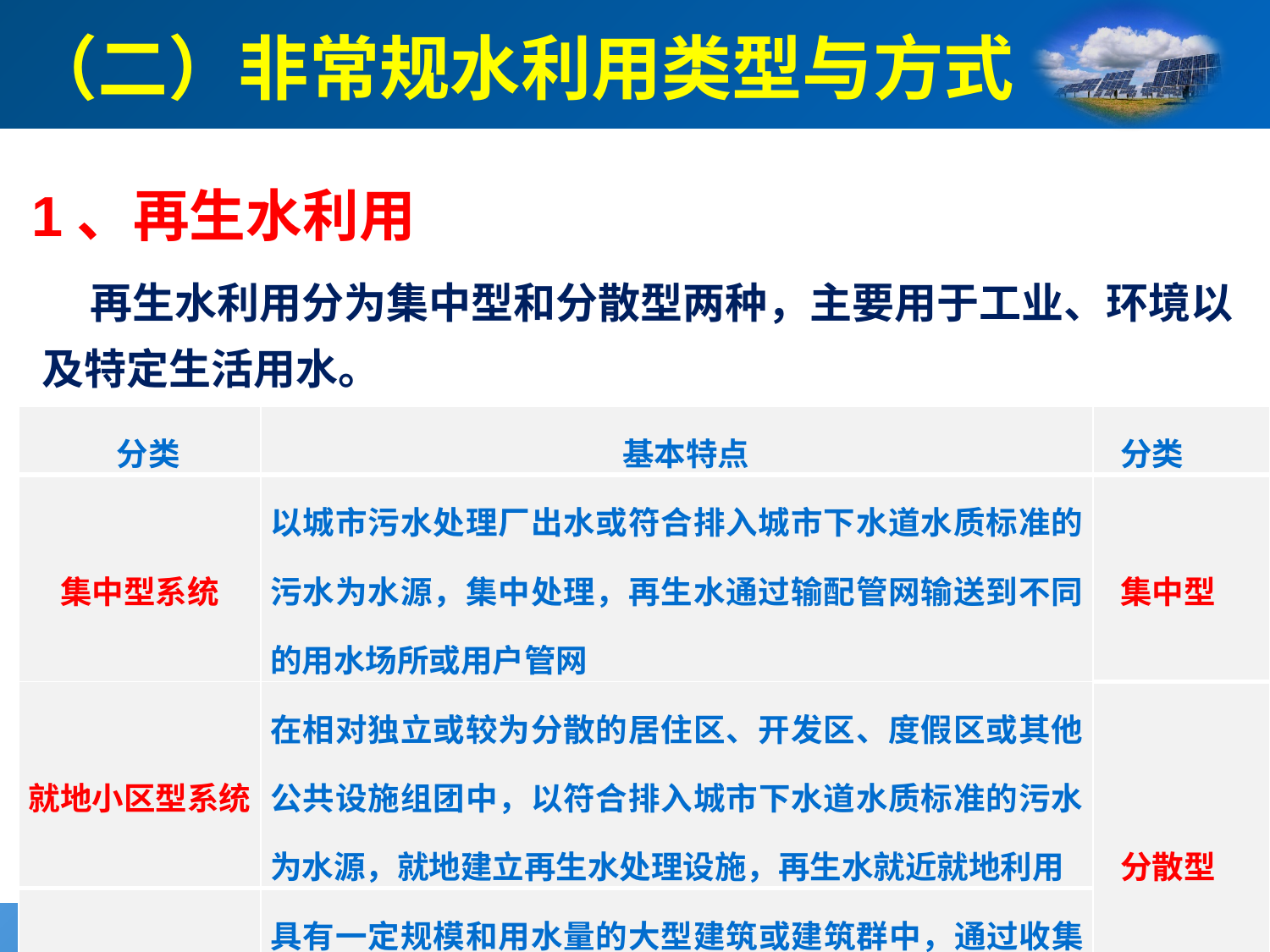

（二）非常规水利用类型与方式
1、再生水利用
    再生水利用分为集中型和分散型两种，主要用于工业、环境以及特定生活用水。
| 分类 | 基本特点 | 分类 |
| --- | --- | --- |
| 集中型系统 | 以城市污水处理厂出水或符合排入城市下水道水质标准的污水为水源，集中处理，再生水通过输配管网输送到不同的用水场所或用户管网 | 集中型 |
| 就地小区型系统 | 在相对独立或较为分散的居住区、开发区、度假区或其他公共设施组团中，以符合排入城市下水道水质标准的污水为水源，就地建立再生水处理设施，再生水就近就地利用 | 分散型 |
| 建筑中水系统 | 具有一定规模和用水量的大型建筑或建筑群中，通过收集洗衣、洗浴排放的优质杂排水，就地进行再生处理和利用 |  |